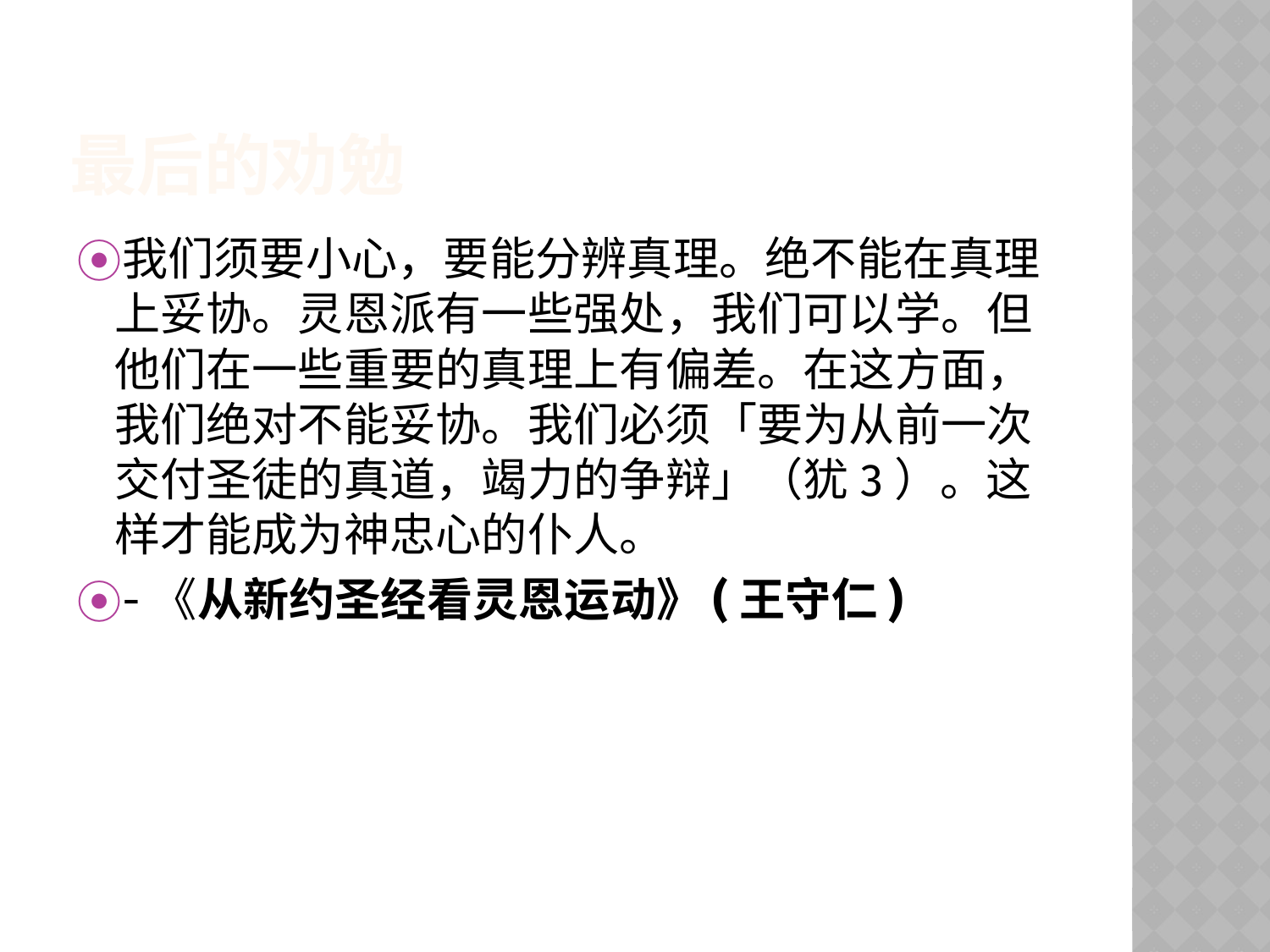

# 最后的劝勉
我们须要小心，要能分辨真理。绝不能在真理上妥协。灵恩派有一些强处，我们可以学。但他们在一些重要的真理上有偏差。在这方面，我们绝对不能妥协。我们必须「要为从前一次交付圣徒的真道，竭力的争辩」（犹3）。这样才能成为神忠心的仆人。
-《从新约圣经看灵恩运动》(王守仁)